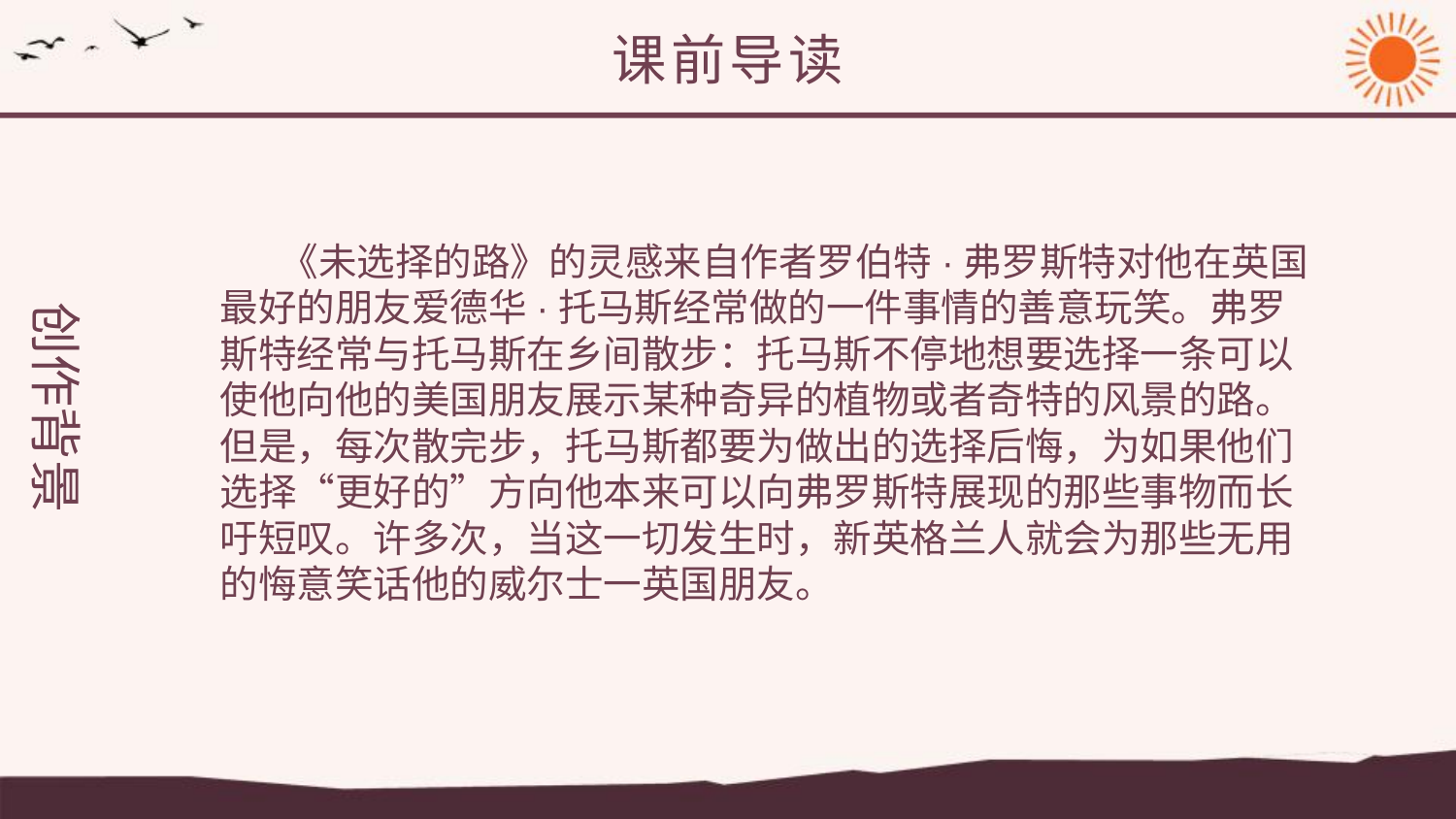

课前导读

      《未选择的路》的灵感来自作者罗伯特·弗罗斯特对他在英国最好的朋友爱德华·托马斯经常做的一件事情的善意玩笑。弗罗斯特经常与托马斯在乡间散步：托马斯不停地想要选择一条可以使他向他的美国朋友展示某种奇异的植物或者奇特的风景的路。但是，每次散完步，托马斯都要为做出的选择后悔，为如果他们选择“更好的”方向他本来可以向弗罗斯特展现的那些事物而长吁短叹。许多次，当这一切发生时，新英格兰人就会为那些无用的悔意笑话他的威尔士一英国朋友。
创作背景